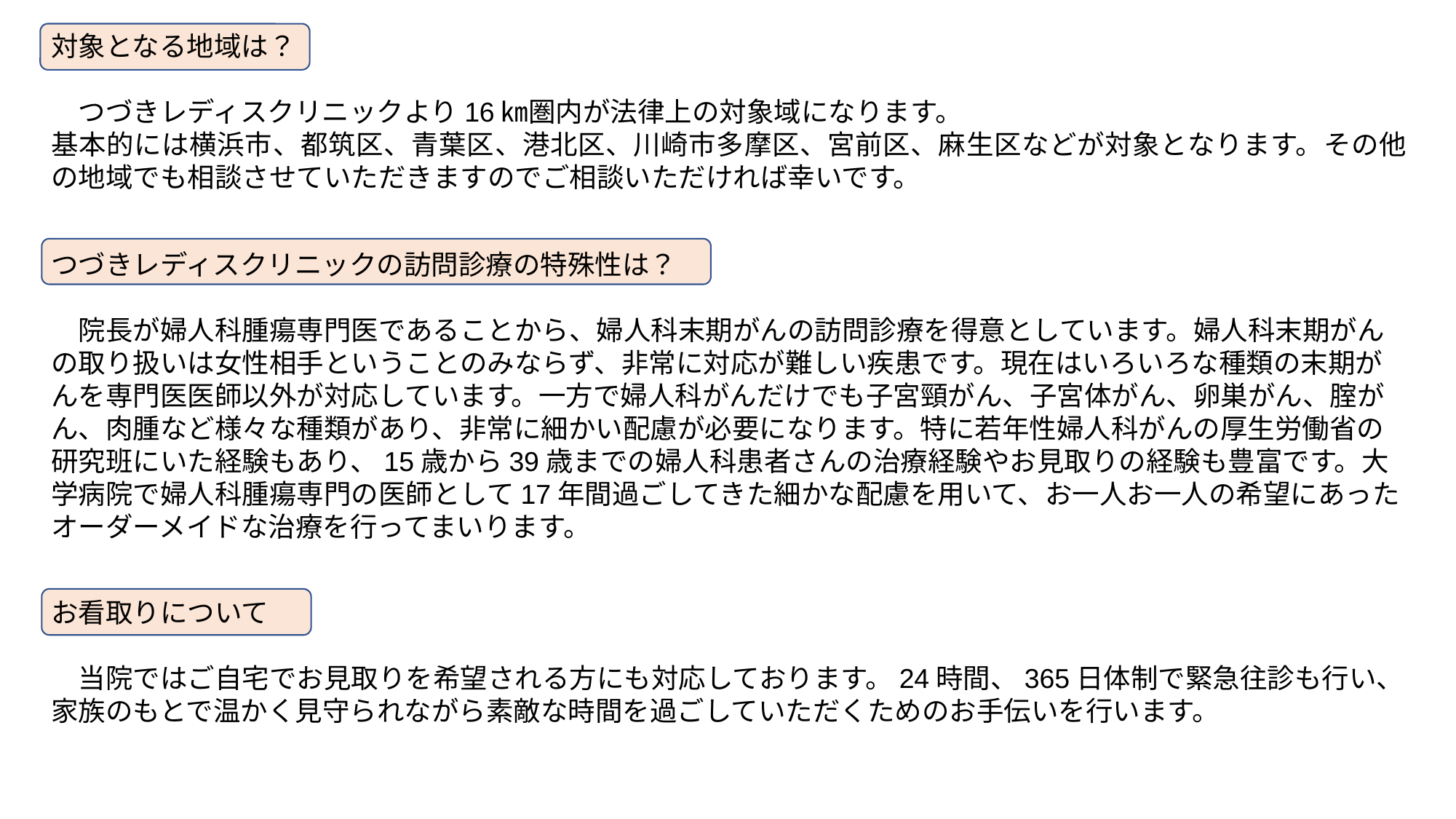

対象となる地域は？

　つづきレディスクリニックより16㎞圏内が法律上の対象域になります。
基本的には横浜市、都筑区、青葉区、港北区、川崎市多摩区、宮前区、麻生区などが対象となります。その他の地域でも相談させていただきますのでご相談いただければ幸いです。

つづきレディスクリニックの訪問診療の特殊性は？

　院長が婦人科腫瘍専門医であることから、婦人科末期がんの訪問診療を得意としています。婦人科末期がんの取り扱いは女性相手ということのみならず、非常に対応が難しい疾患です。現在はいろいろな種類の末期がんを専門医医師以外が対応しています。一方で婦人科がんだけでも子宮頸がん、子宮体がん、卵巣がん、腟がん、肉腫など様々な種類があり、非常に細かい配慮が必要になります。特に若年性婦人科がんの厚生労働省の研究班にいた経験もあり、15歳から39歳までの婦人科患者さんの治療経験やお見取りの経験も豊富です。大学病院で婦人科腫瘍専門の医師として17年間過ごしてきた細かな配慮を用いて、お一人お一人の希望にあったオーダーメイドな治療を行ってまいります。

お看取りについて

　当院ではご自宅でお見取りを希望される方にも対応しております。24時間、365日体制で緊急往診も行い、家族のもとで温かく見守られながら素敵な時間を過ごしていただくためのお手伝いを行います。